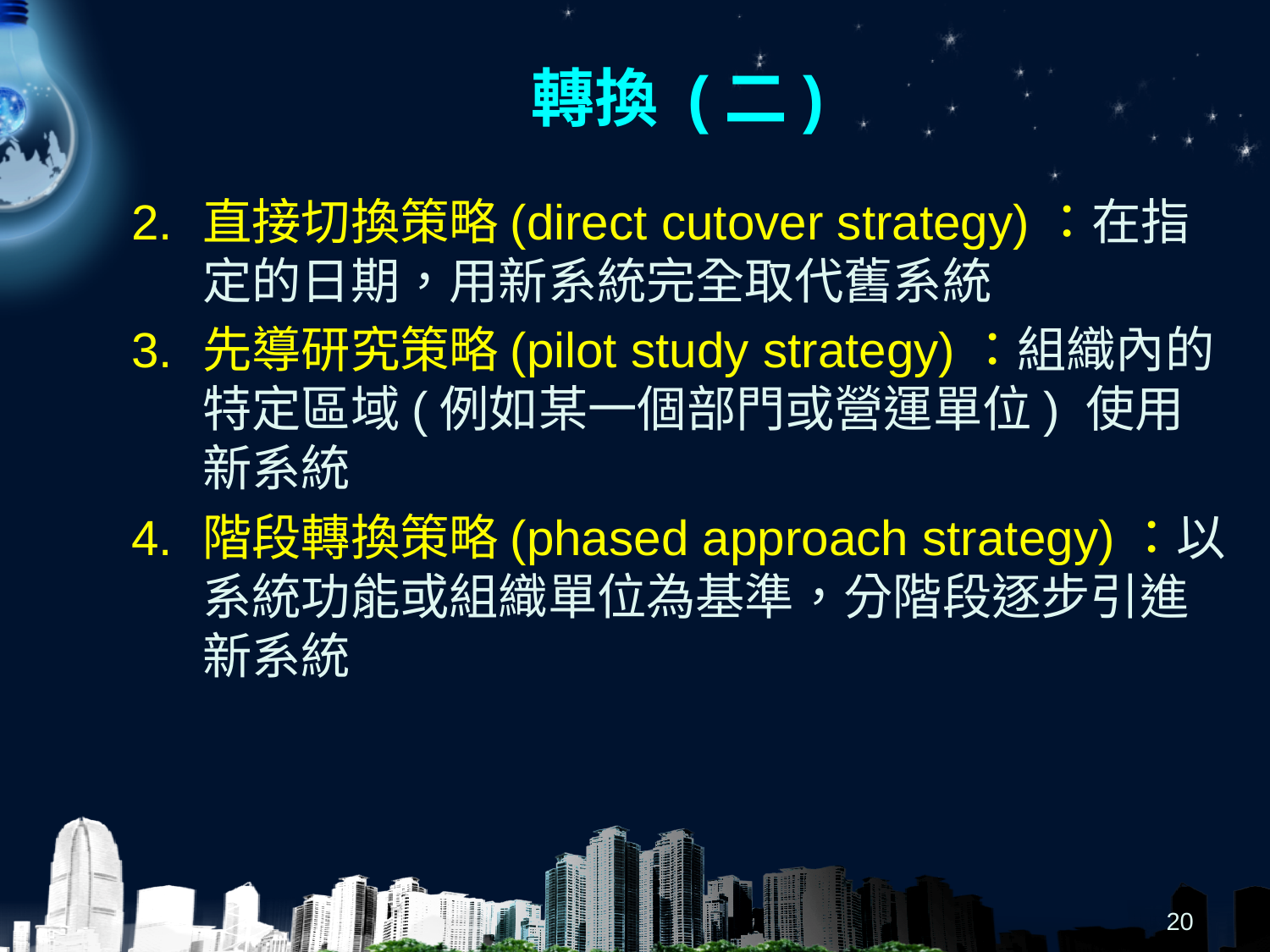

# 轉換 (二)
直接切換策略(direct cutover strategy)：在指定的日期，用新系統完全取代舊系統
先導研究策略(pilot study strategy)：組織內的特定區域(例如某一個部門或營運單位) 使用新系統
階段轉換策略(phased approach strategy)：以系統功能或組織單位為基準，分階段逐步引進新系統
20